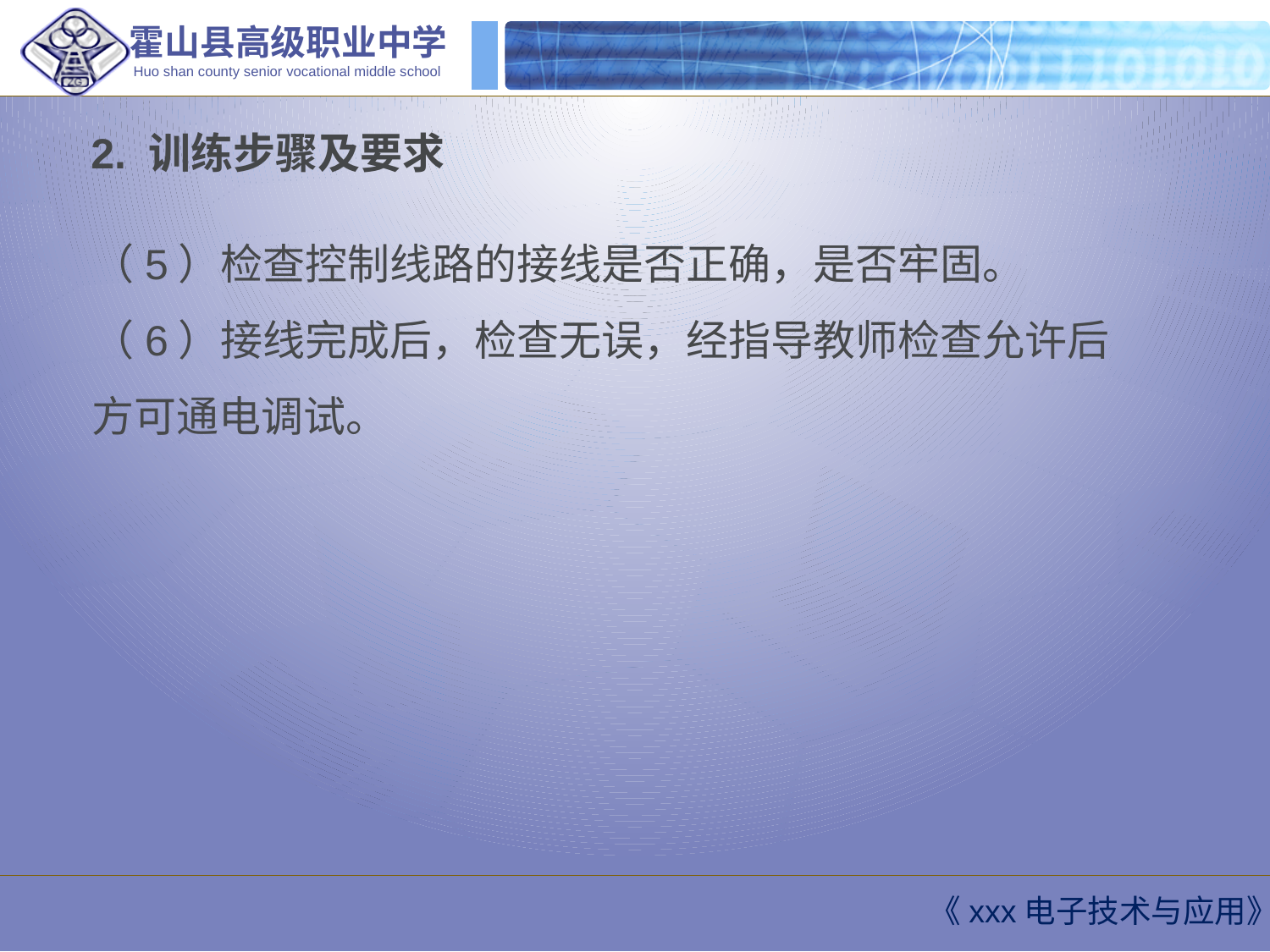

2. 训练步骤及要求
（5）检查控制线路的接线是否正确，是否牢固。
（6）接线完成后，检查无误，经指导教师检查允许后方可通电调试。